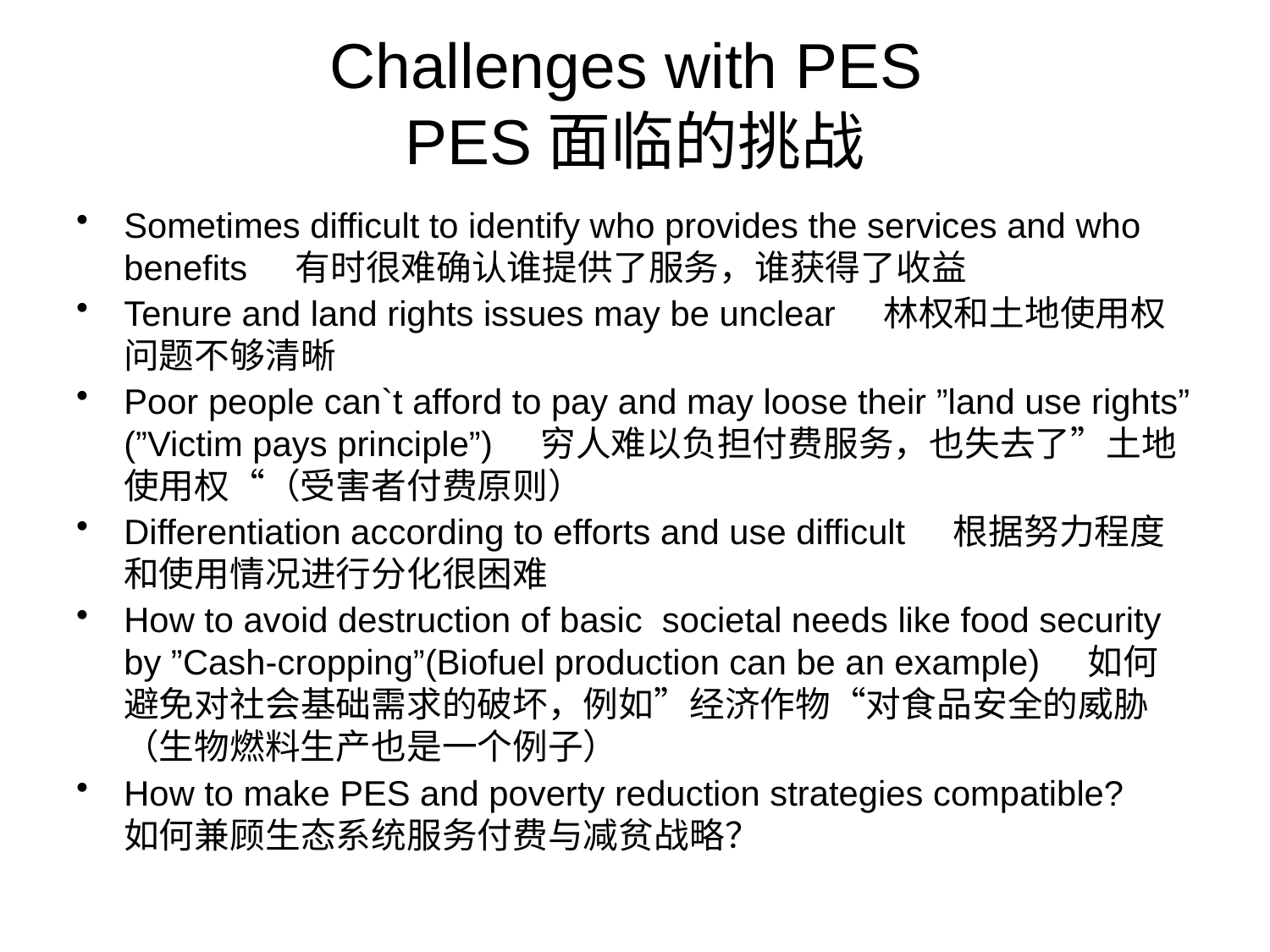

# Challenges with PES PES面临的挑战
Sometimes difficult to identify who provides the services and who benefits    有时很难确认谁提供了服务，谁获得了收益
Tenure and land rights issues may be unclear    林权和土地使用权问题不够清晰
Poor people can`t afford to pay and may loose their ”land use rights” (”Victim pays principle”)    穷人难以负担付费服务，也失去了”土地使用权“（受害者付费原则）
Differentiation according to efforts and use difficult    根据努力程度和使用情况进行分化很困难
How to avoid destruction of basic  societal needs like food security by ”Cash-cropping”(Biofuel production can be an example)    如何避免对社会基础需求的破坏，例如”经济作物“对食品安全的威胁（生物燃料生产也是一个例子）
How to make PES and poverty reduction strategies compatible?    如何兼顾生态系统服务付费与减贫战略？